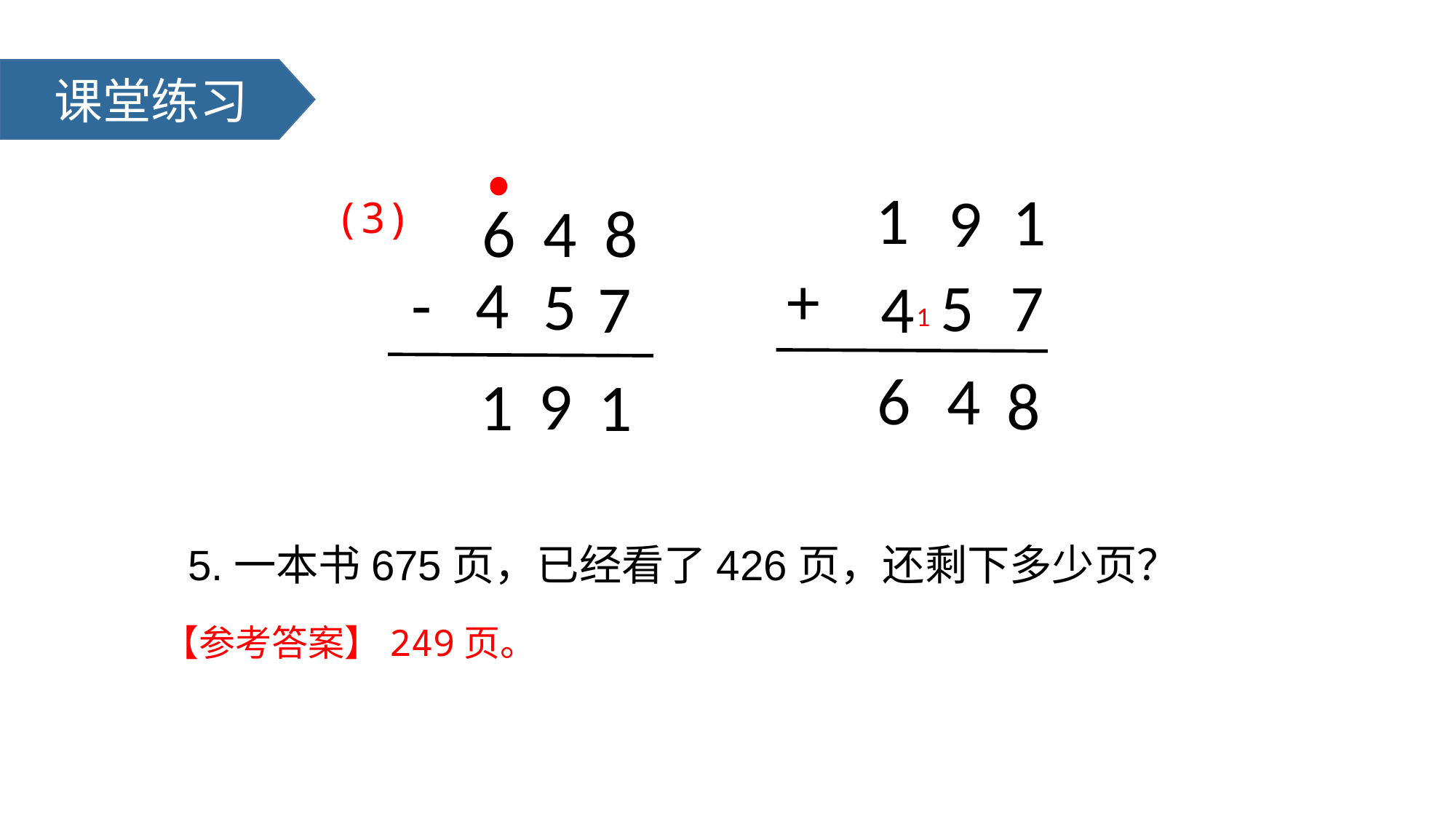

课堂练习
1
1
9
+
5
7
4
1
6
4
8

6
4
8
4
5
7
-
9
1
1
 (3)
5.一本书675页，已经看了426页，还剩下多少页？
【参考答案】249页。